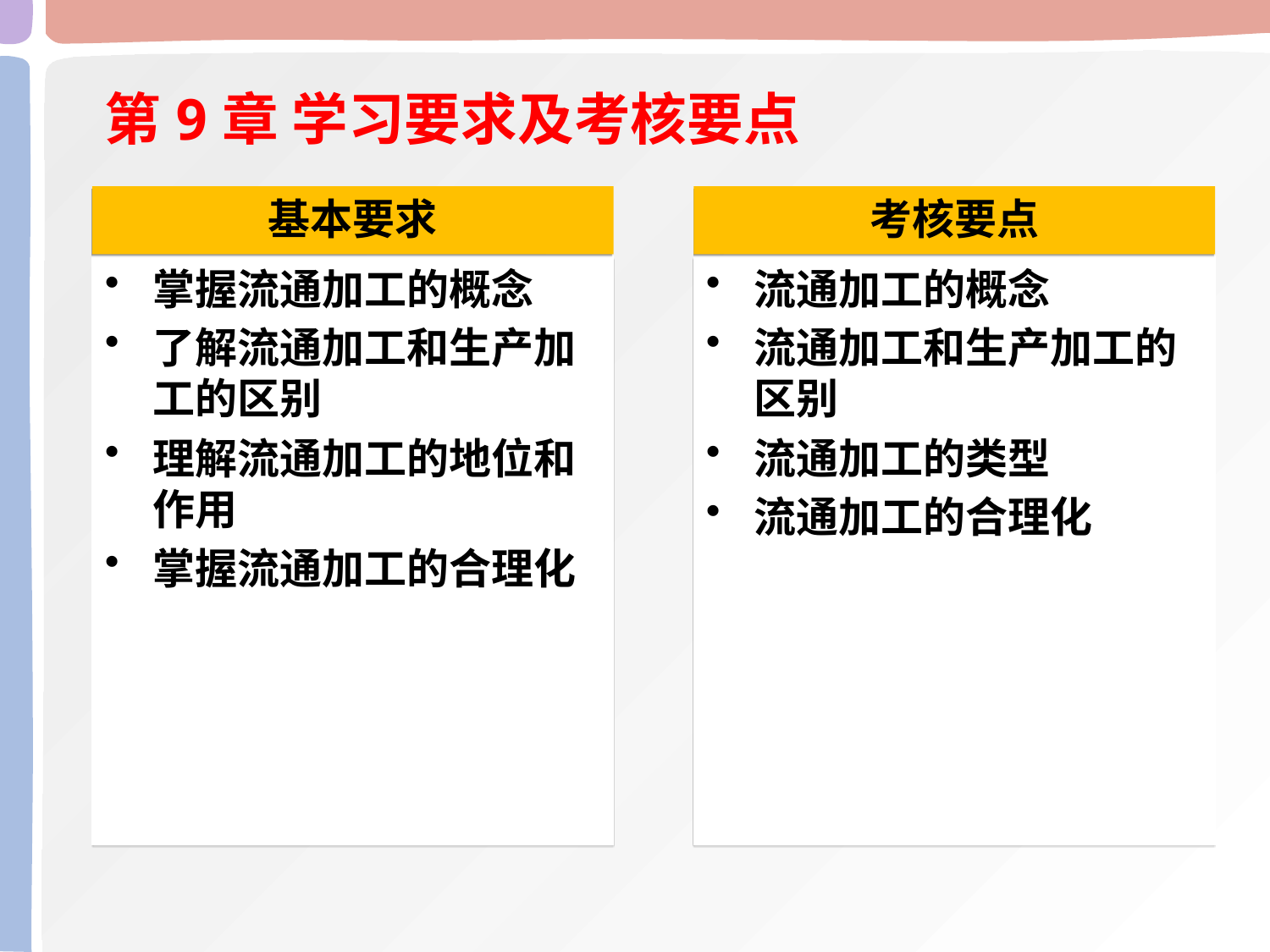

# 第9章 学习要求及考核要点
基本要求
考核要点
掌握流通加工的概念
了解流通加工和生产加工的区别
理解流通加工的地位和作用
掌握流通加工的合理化
流通加工的概念
流通加工和生产加工的区别
流通加工的类型
流通加工的合理化